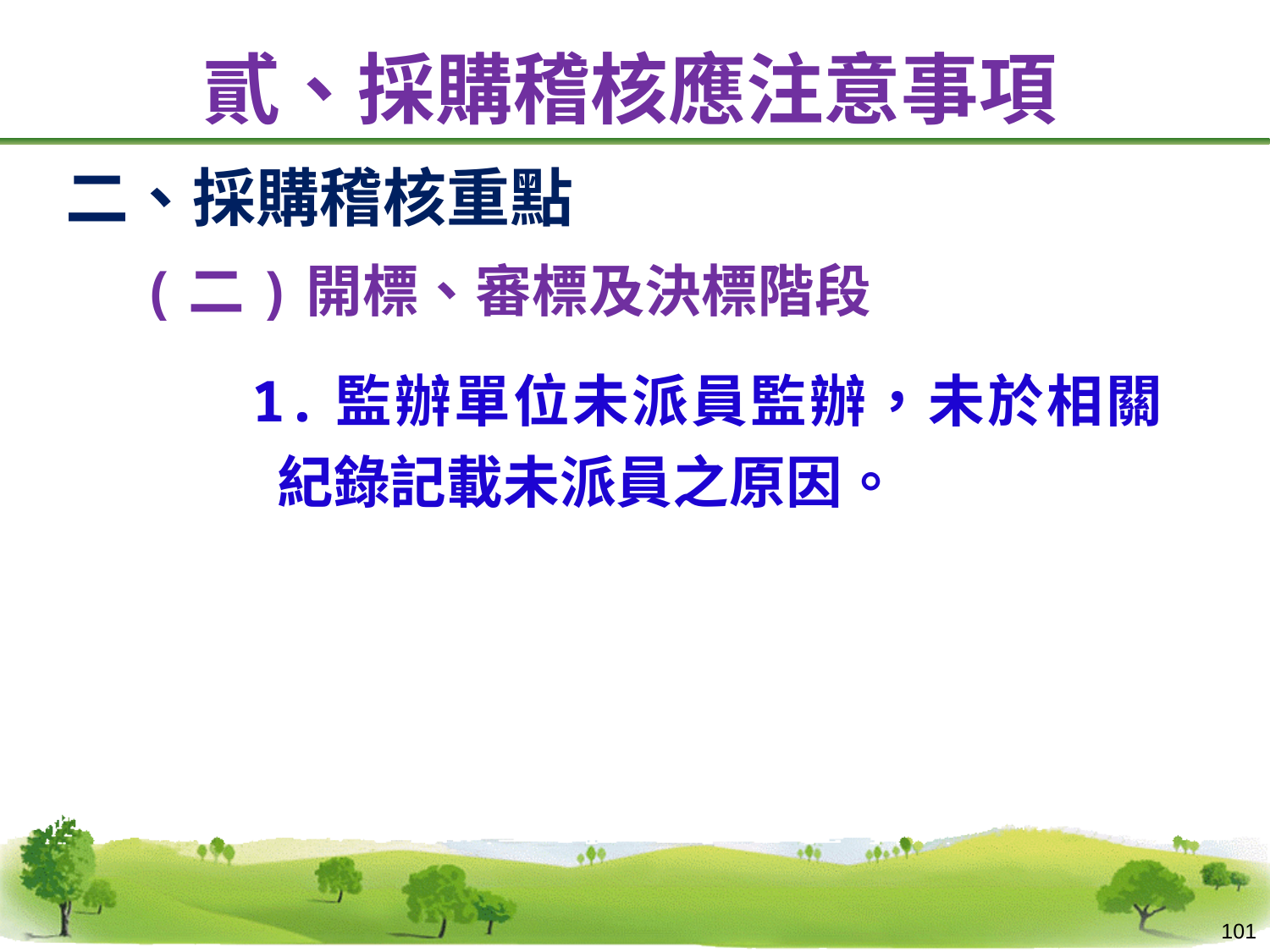

# 貳、採購稽核應注意事項
二、採購稽核重點
(二)開標、審標及決標階段
   1.監辦單位未派員監辦，未於相關紀錄記載未派員之原因。

101